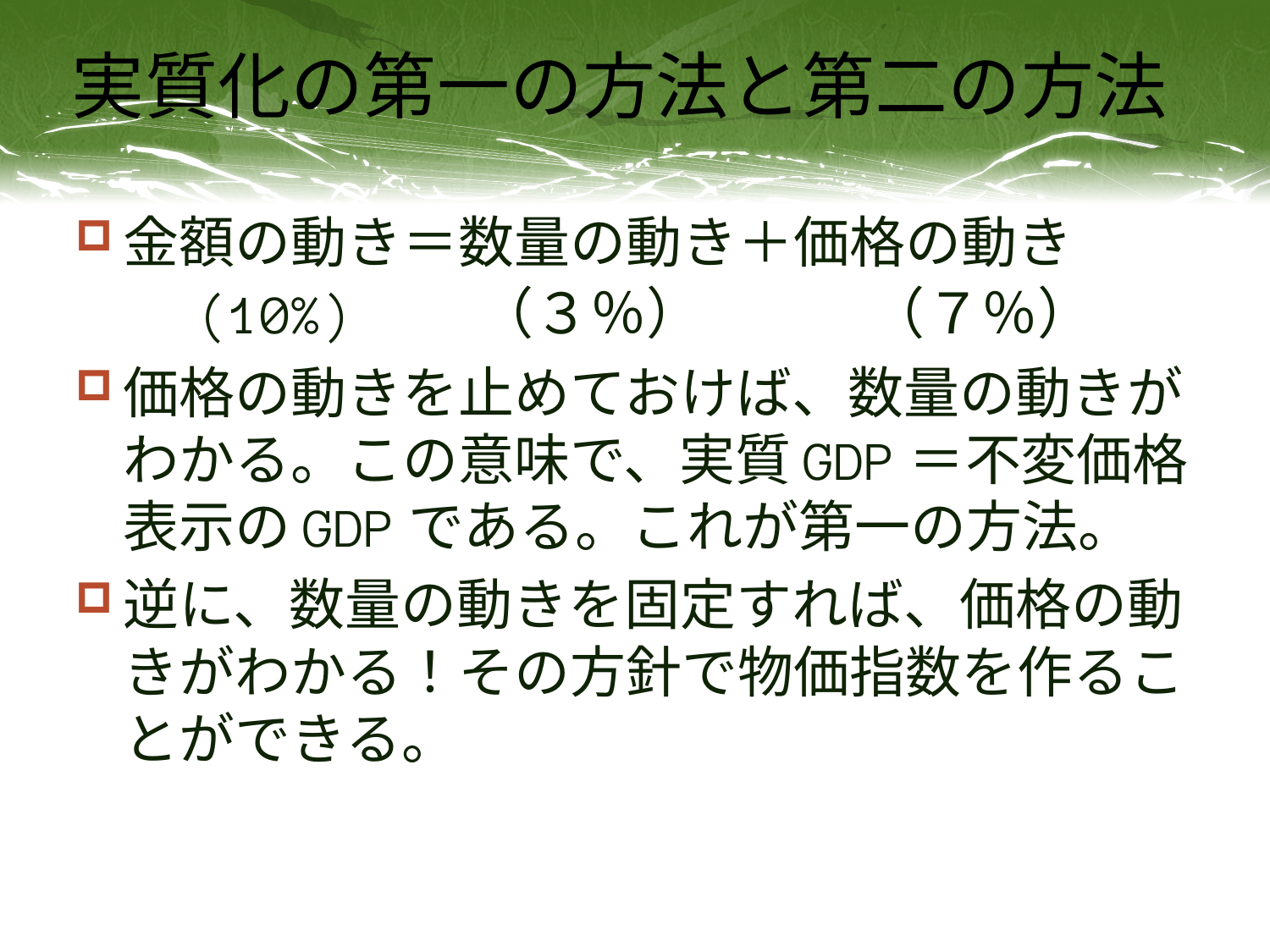

# 実質化の第一の方法と第二の方法
金額の動き＝数量の動き＋価格の動き
　　(10%)　　（３％）　　　（７％）
価格の動きを止めておけば、数量の動きがわかる。この意味で、実質GDP＝不変価格表示のGDPである。これが第一の方法。
逆に、数量の動きを固定すれば、価格の動きがわかる！その方針で物価指数を作ることができる。